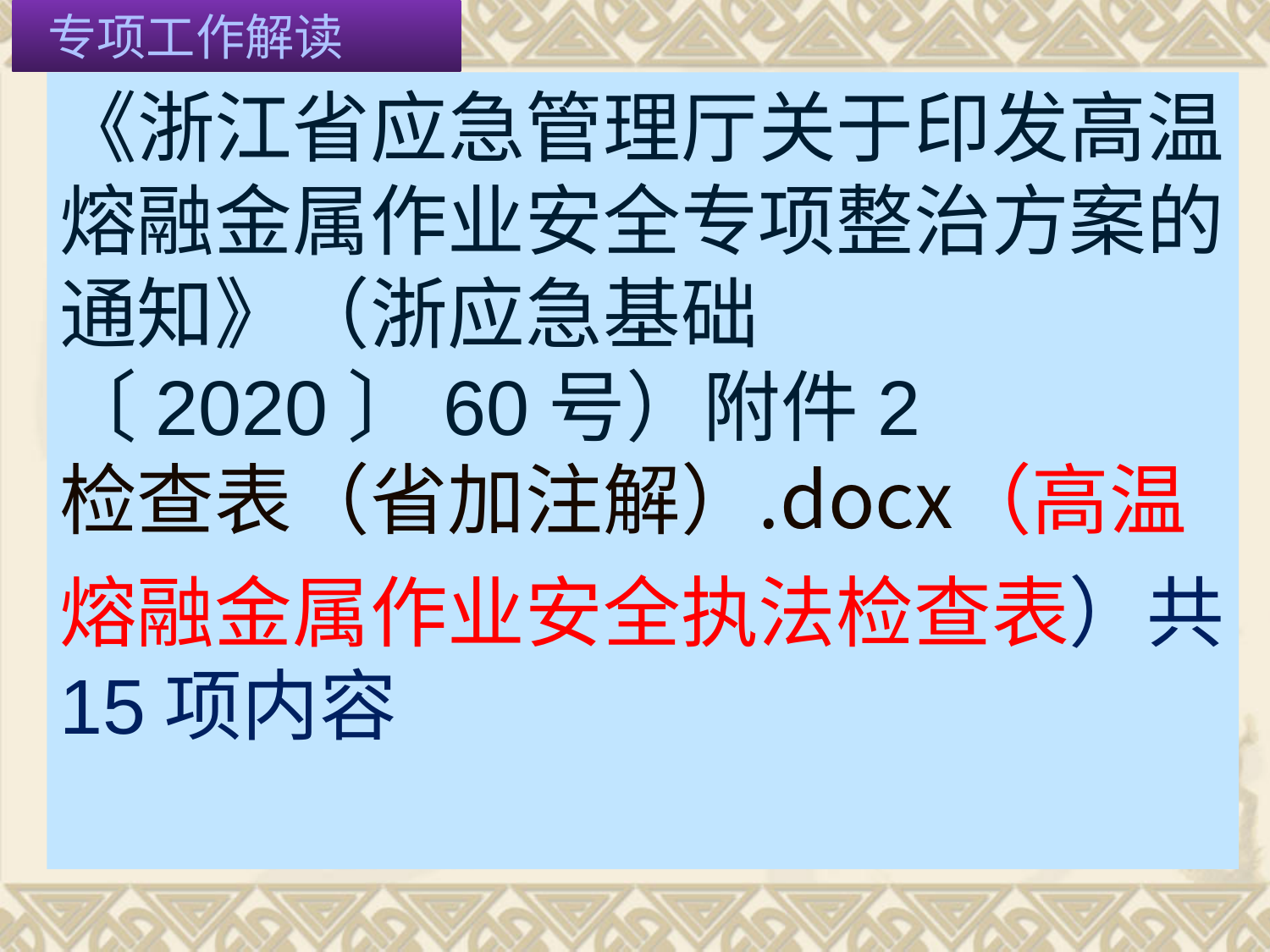

专项工作解读
# 《浙江省应急管理厅关于印发高温熔融金属作业安全专项整治方案的通知》（浙应急基础〔2020〕60号）附件2检查表（省加注解）.docx（高温熔融金属作业安全执法检查表）共15项内容